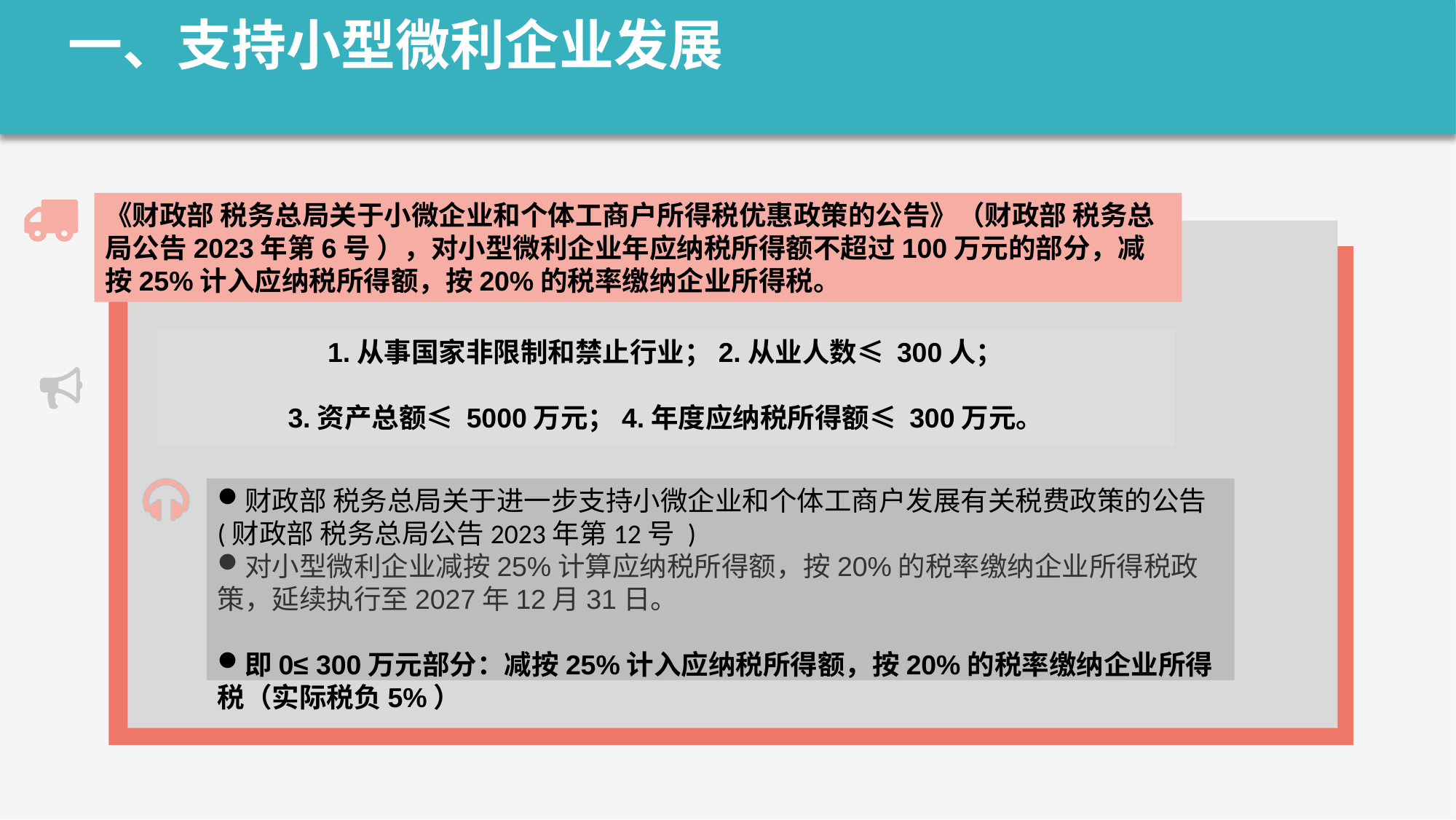

一、支持小型微利企业发展

《财政部 税务总局关于小微企业和个体工商户所得税优惠政策的公告》（财政部 税务总局公告2023年第6号 ），对小型微利企业年应纳税所得额不超过100万元的部分，减按25%计入应纳税所得额，按20%的税率缴纳企业所得税。

1.从事国家非限制和禁止行业；2.从业人数≤ 300人；

3.资产总额≤ 5000万元；4.年度应纳税所得额≤ 300万元。

财政部 税务总局关于进一步支持小微企业和个体工商户发展有关税费政策的公告(财政部 税务总局公告2023年第12号 )
对小型微利企业减按25%计算应纳税所得额，按20%的税率缴纳企业所得税政策，延续执行至2027年12月31日。

即0≤ 300万元部分：减按25%计入应纳税所得额，按20%的税率缴纳企业所得税（实际税负5%）